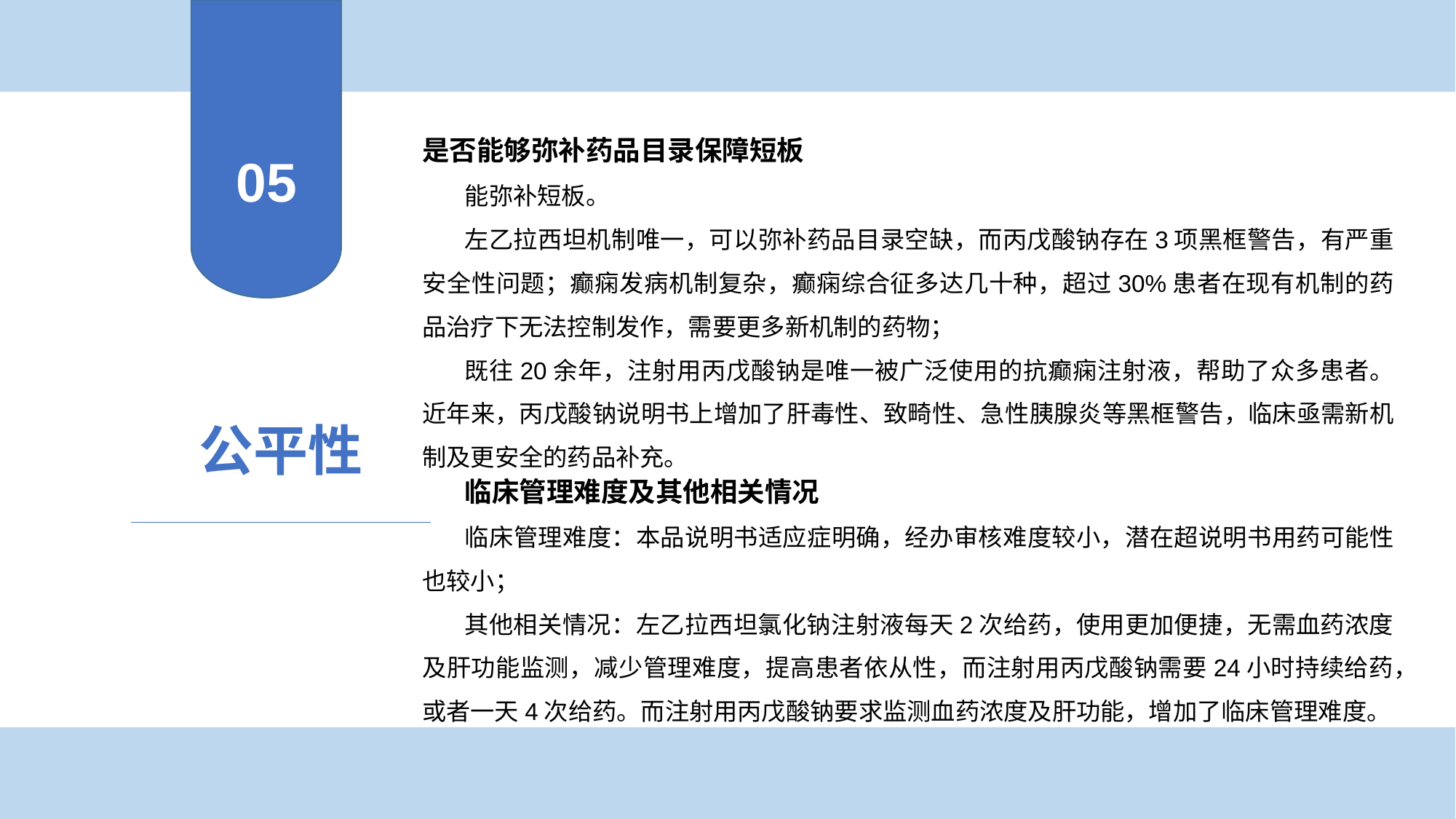

05

是否能够弥补药品目录保障短板
能弥补短板。
左乙拉西坦机制唯一，可以弥补药品目录空缺，而丙戊酸钠存在3项黑框警告，有严重安全性问题；癫痫发病机制复杂，癫痫综合征多达几十种，超过30%患者在现有机制的药品治疗下无法控制发作，需要更多新机制的药物；
既往20余年，注射用丙戊酸钠是唯一被广泛使用的抗癫痫注射液，帮助了众多患者。近年来，丙戊酸钠说明书上增加了肝毒性、致畸性、急性胰腺炎等黑框警告，临床亟需新机制及更安全的药品补充。
临床管理难度及其他相关情况
临床管理难度：本品说明书适应症明确，经办审核难度较小，潜在超说明书用药可能性也较小；
其他相关情况：左乙拉西坦氯化钠注射液每天2次给药，使用更加便捷，无需血药浓度及肝功能监测，减少管理难度，提高患者依从性，而注射用丙戊酸钠需要24小时持续给药，或者一天4次给药。而注射用丙戊酸钠要求监测血药浓度及肝功能，增加了临床管理难度。
公平性